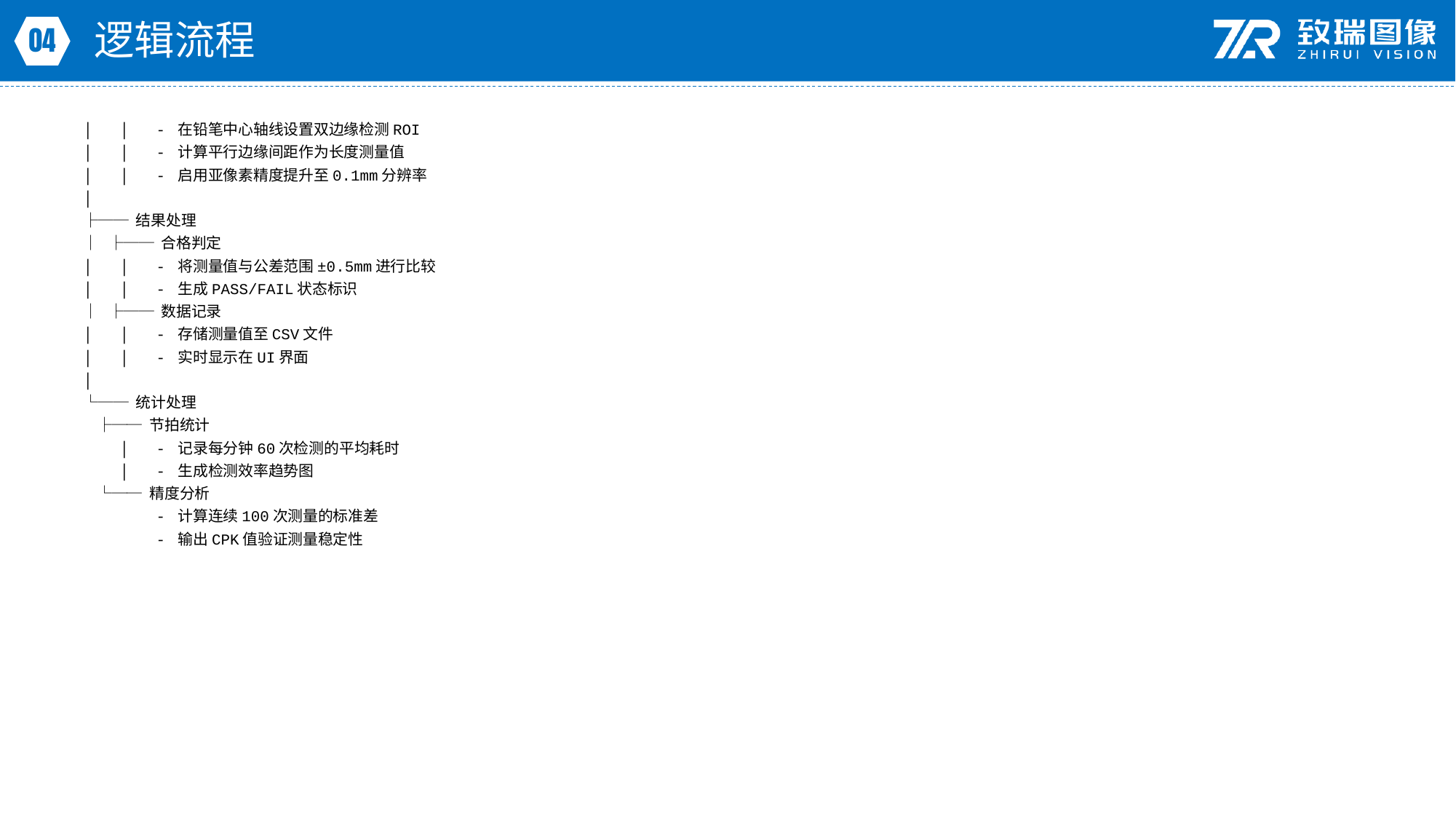

逻辑流程
04

│   │   - 在铅笔中心轴线设置双边缘检测ROI
│   │   - 计算平行边缘间距作为长度测量值
│   │   - 启用亚像素精度提升至0.1mm分辨率
│
├── 结果处理
│   ├── 合格判定
│   │   - 将测量值与公差范围±0.5mm进行比较
│   │   - 生成PASS/FAIL状态标识
│   ├── 数据记录
│   │   - 存储测量值至CSV文件
│   │   - 实时显示在UI界面
│
└── 统计处理
    ├── 节拍统计
    │   - 记录每分钟60次检测的平均耗时
    │   - 生成检测效率趋势图
    └── 精度分析
        - 计算连续100次测量的标准差
        - 输出CPK值验证测量稳定性